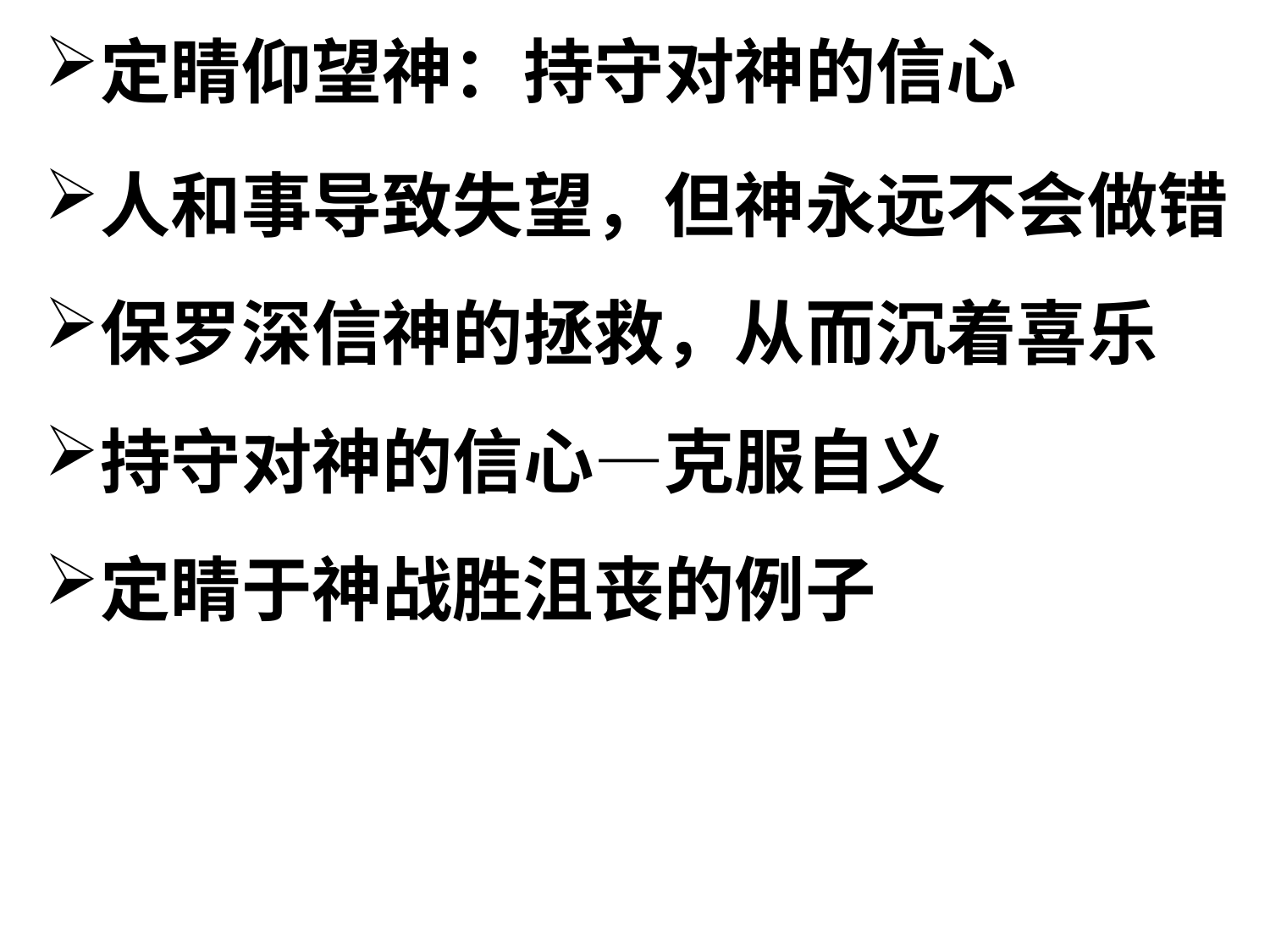

定睛仰望神：持守对神的信心

人和事导致失望，但神永远不会做错

保罗深信神的拯救，从而沉着喜乐

持守对神的信心—克服自义

定睛于神战胜沮丧的例子